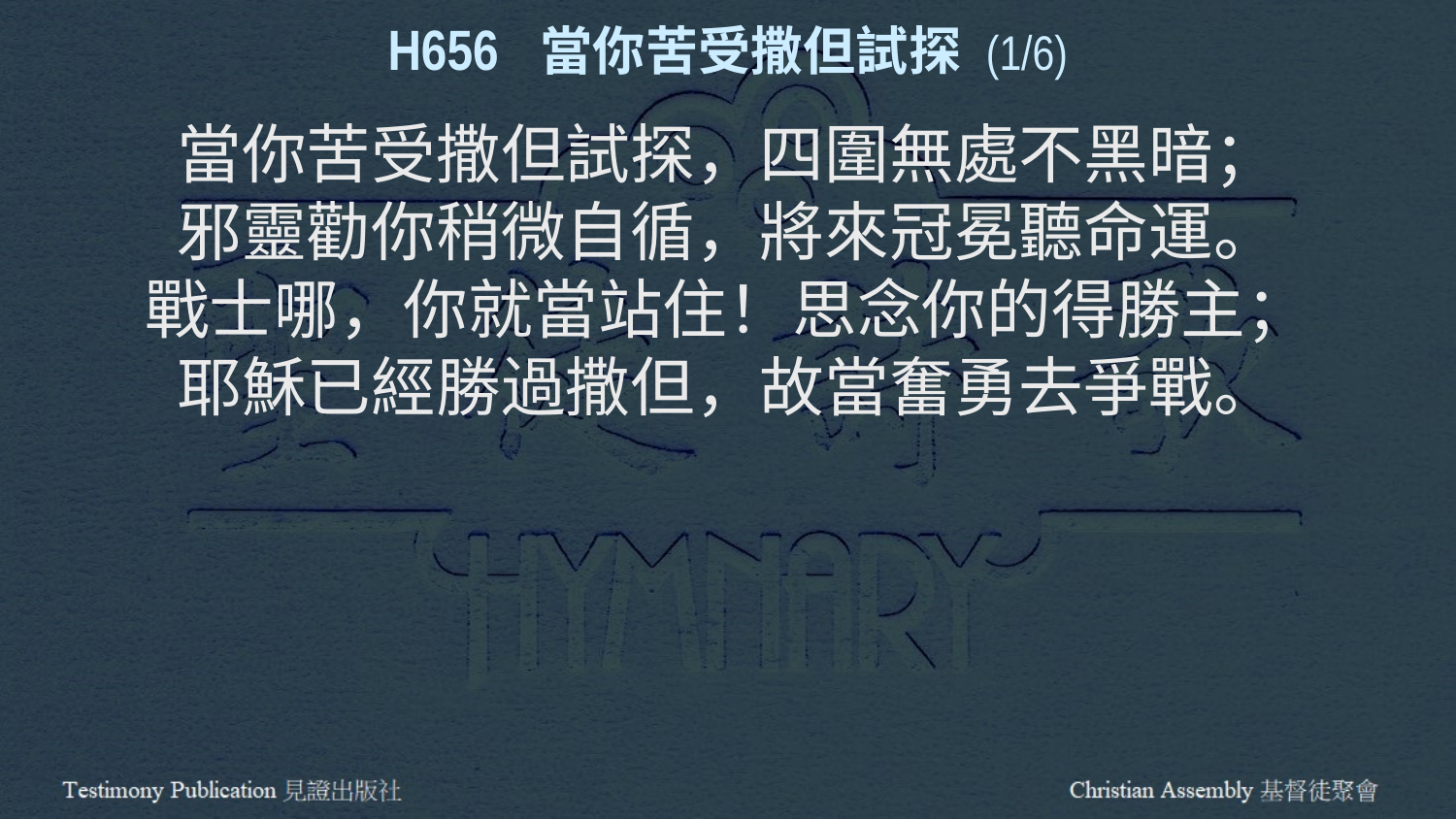

H656  當你苦受撒但試探 (1/6)
當你苦受撒但試探，四圍無處不黑暗；
邪靈勸你稍微自循，將來冠冕聽命運。
戰士哪，你就當站住！思念你的得勝主；
耶穌已經勝過撒但，故當奮勇去爭戰。